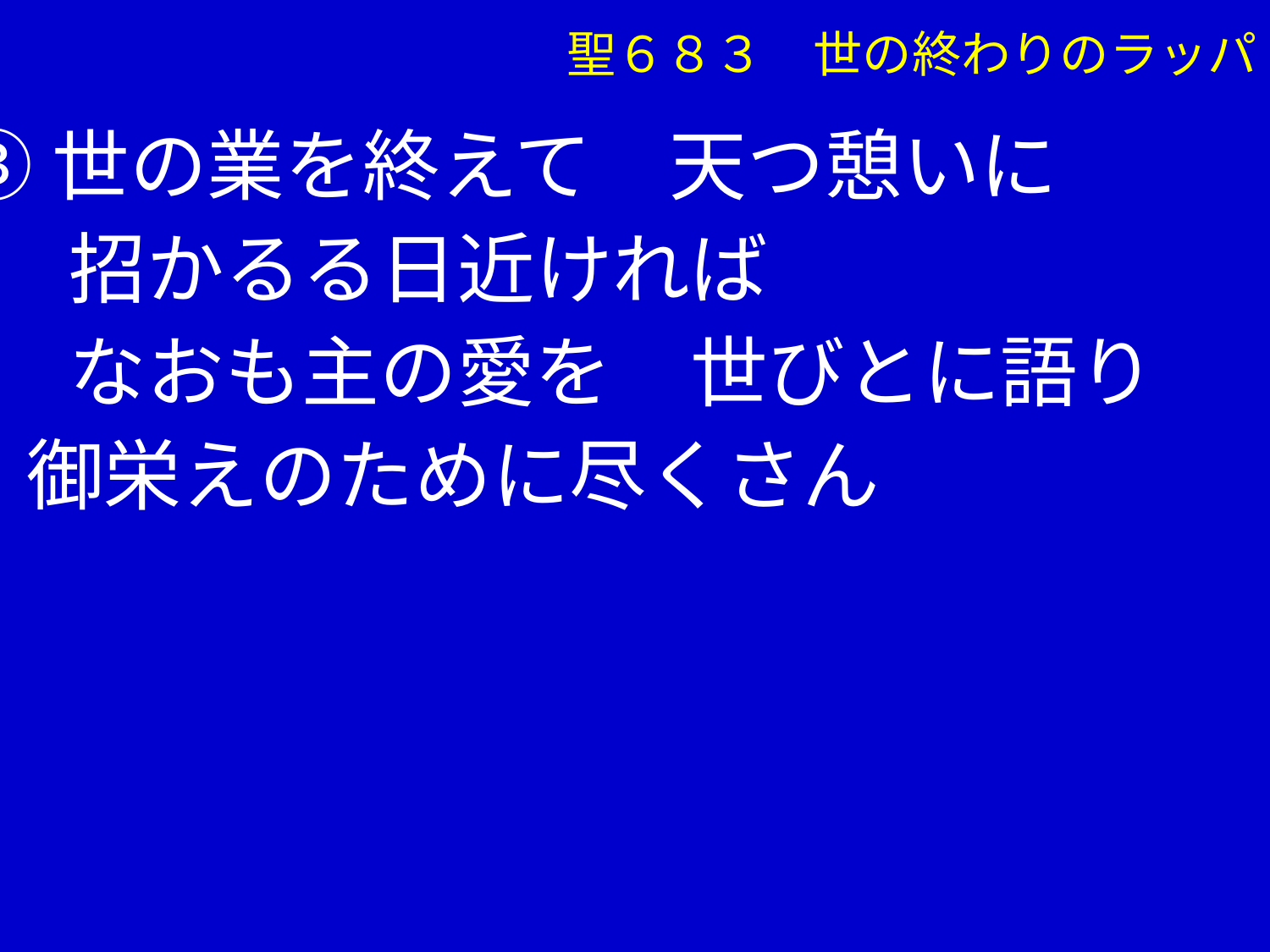

聖６８３　世の終わりのラッパ
③世の業を終えて　天つ憩いに
 　招かるる日近ければ
 　なおも主の愛を　世びとに語り
   御栄えのために尽くさん